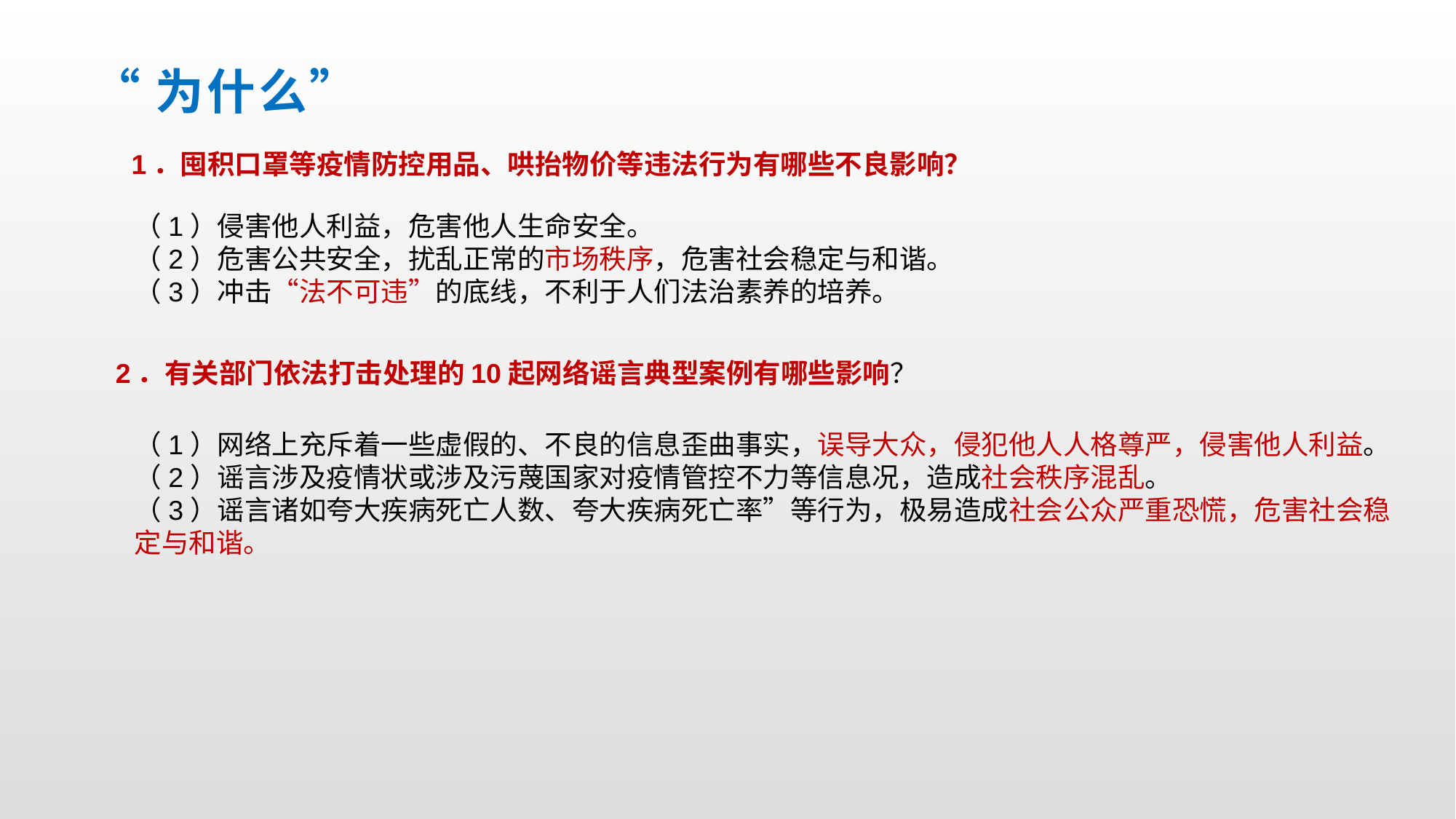

# “为什么”
1．囤积口罩等疫情防控用品、哄抬物价等违法行为有哪些不良影响？
（1）侵害他人利益，危害他人生命安全。
（2）危害公共安全，扰乱正常的市场秩序，危害社会稳定与和谐。
（3）冲击“法不可违”的底线，不利于人们法治素养的培养。
2．有关部门依法打击处理的10起网络谣言典型案例有哪些影响？
（1）网络上充斥着一些虚假的、不良的信息歪曲事实，误导大众，侵犯他人人格尊严，侵害他人利益。（2）谣言涉及疫情状或涉及污蔑国家对疫情管控不力等信息况，造成社会秩序混乱。
（3）谣言诸如夸大疾病死亡人数、夸大疾病死亡率”等行为，极易造成社会公众严重恐慌，危害社会稳定与和谐。